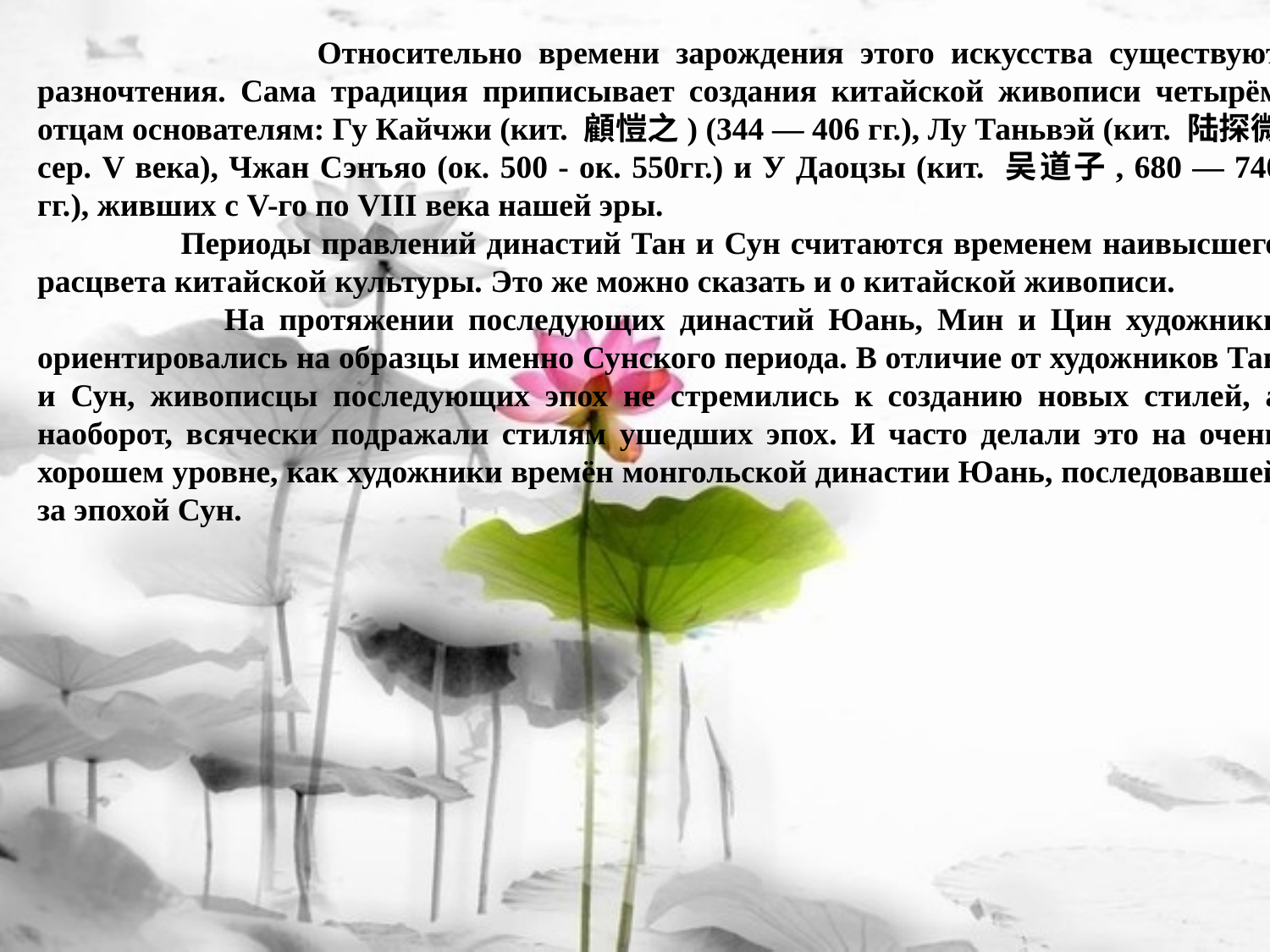

Относительно времени зарождения этого искусства существуют разночтения. Сама традиция приписывает создания китайской живописи четырём отцам основателям: Гу Кайчжи (кит. 顧愷之) (344 — 406 гг.), Лу Таньвэй (кит. 陆探微 сер. V века), Чжан Сэнъяо (ок. 500 - ок. 550гг.) и У Даоцзы (кит. 吴道子, 680 — 740 гг.), живших с V-го по VIII века нашей эры.
              Периоды правлений династий Тан и Сун считаются временем наивысшего расцвета китайской культуры. Это же можно сказать и о китайской живописи.
             На протяжении последующих династий Юань, Мин и Цин художники ориентировались на образцы именно Сунского периода. В отличие от художников Тан и Сун, живописцы последующих эпох не стремились к созданию новых стилей, а наоборот, всячески подражали стилям ушедших эпох. И часто делали это на очень хорошем уровне, как художники времён монгольской династии Юань, последовавшей за эпохой Сун.